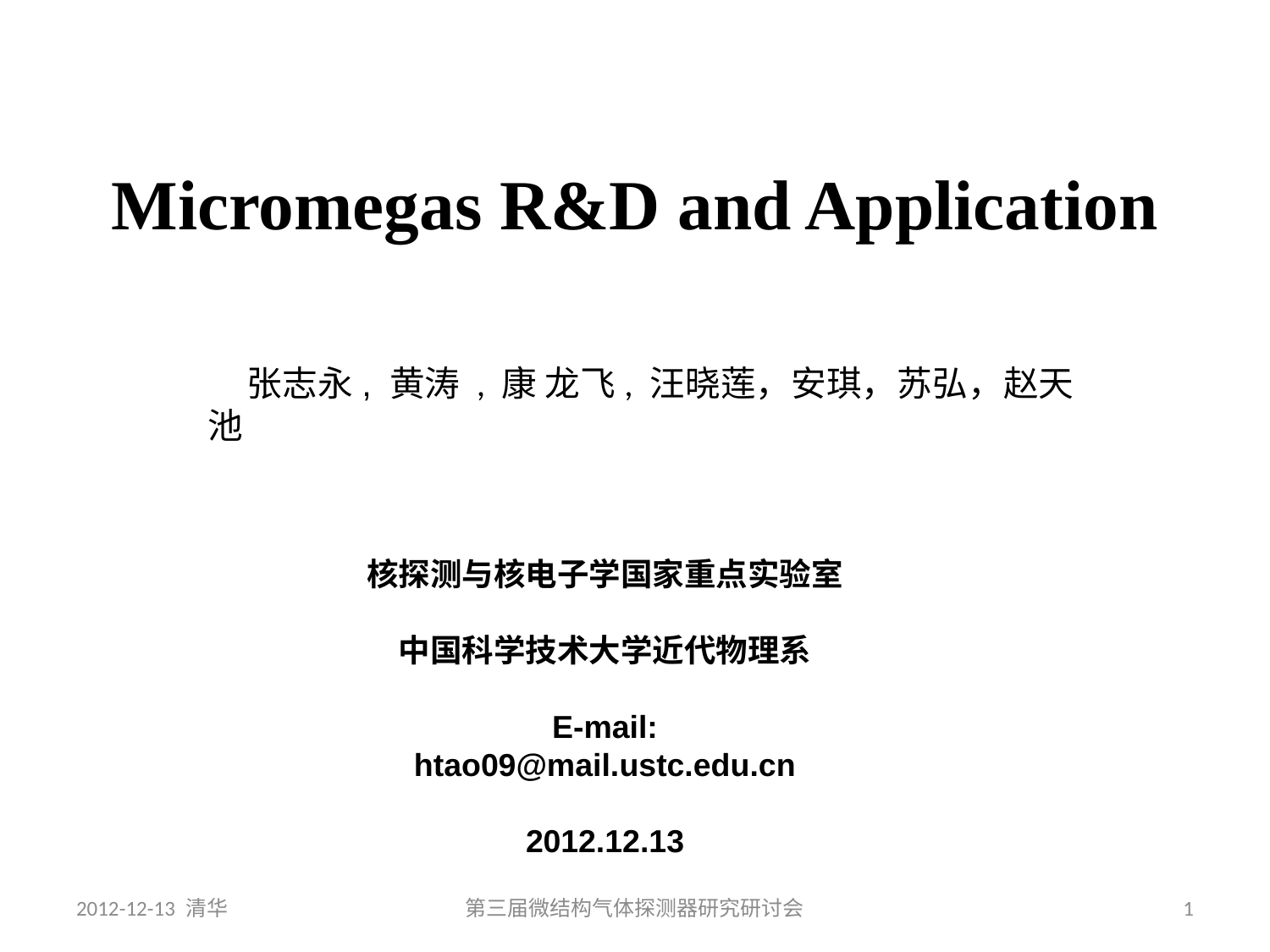

# Micromegas R&D and Application
    张志永, 黄涛 , 康 龙飞, 汪晓莲，安琪，苏弘，赵天池

核探测与核电子学国家重点实验室

中国科学技术大学近代物理系

E-mail: htao09@mail.ustc.edu.cn

2012.12.13
2012-12-13 清华
第三届微结构气体探测器研究研讨会
1